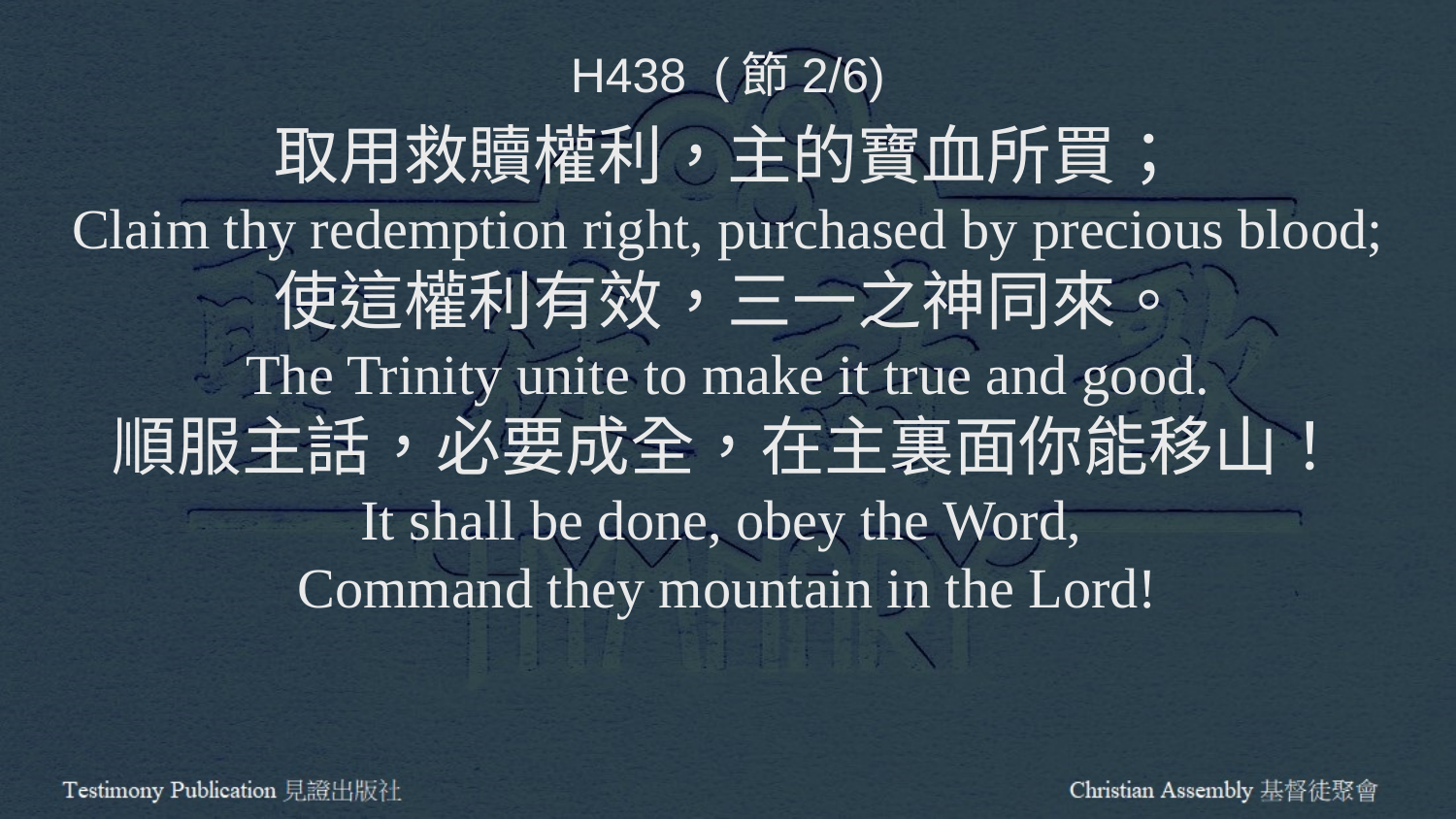

H438  (節2/6)
取用救贖權利，主的寶血所買；
Claim thy redemption right, purchased by precious blood;
使這權利有效，三一之神同來。
The Trinity unite to make it true and good.
順服主話，必要成全，在主裏面你能移山！
It shall be done, obey the Word,
Command they mountain in the Lord!